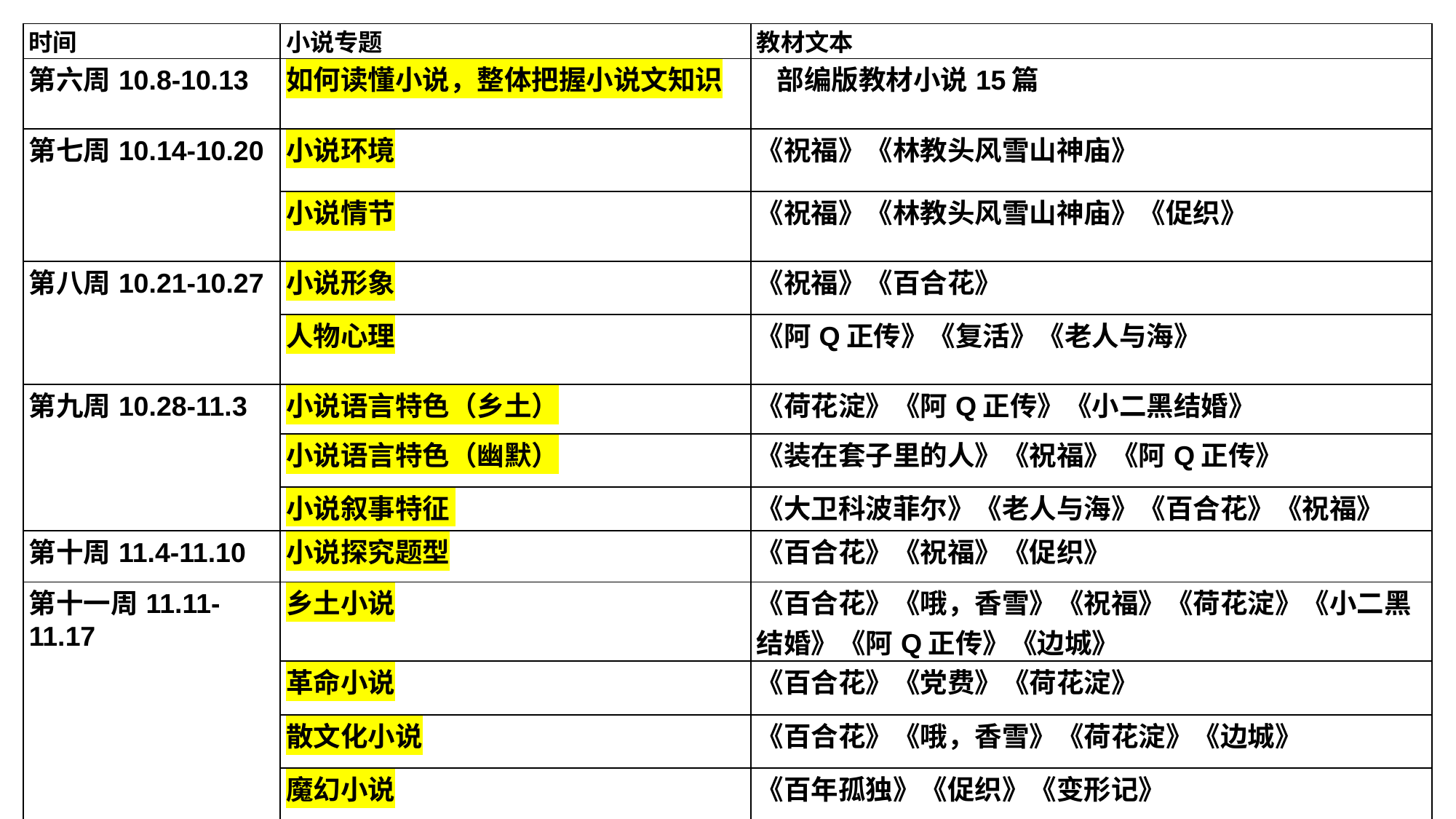

| 时间 | 小说专题 | 教材文本 |
| --- | --- | --- |
| 第六周10.8-10.13 | 如何读懂小说，整体把握小说文知识 | 部编版教材小说15篇 |
| 第七周10.14-10.20 | 小说环境 | 《祝福》《林教头风雪山神庙》 |
|  | 小说情节 | 《祝福》《林教头风雪山神庙》《促织》 |
| 第八周10.21-10.27 | 小说形象 | 《祝福》《百合花》 |
|  | 人物心理 | 《阿Q正传》《复活》《老人与海》 |
| 第九周10.28-11.3 | 小说语言特色（乡土） | 《荷花淀》《阿Q正传》《小二黑结婚》 |
|  | 小说语言特色（幽默） | 《装在套子里的人》《祝福》《阿Q正传》 |
|  | 小说叙事特征 | 《大卫科波菲尔》《老人与海》《百合花》《祝福》 |
| 第十周11.4-11.10 | 小说探究题型 | 《百合花》《祝福》《促织》 |
| 第十一周11.11-11.17 | 乡土小说 | 《百合花》《哦，香雪》《祝福》《荷花淀》《小二黑结婚》《阿Q正传》《边城》 |
|  | 革命小说 | 《百合花》《党费》《荷花淀》 |
|  | 散文化小说 | 《百合花》《哦，香雪》《荷花淀》《边城》 |
|  | 魔幻小说 | 《百年孤独》《促织》《变形记》 |
|  |  |  |